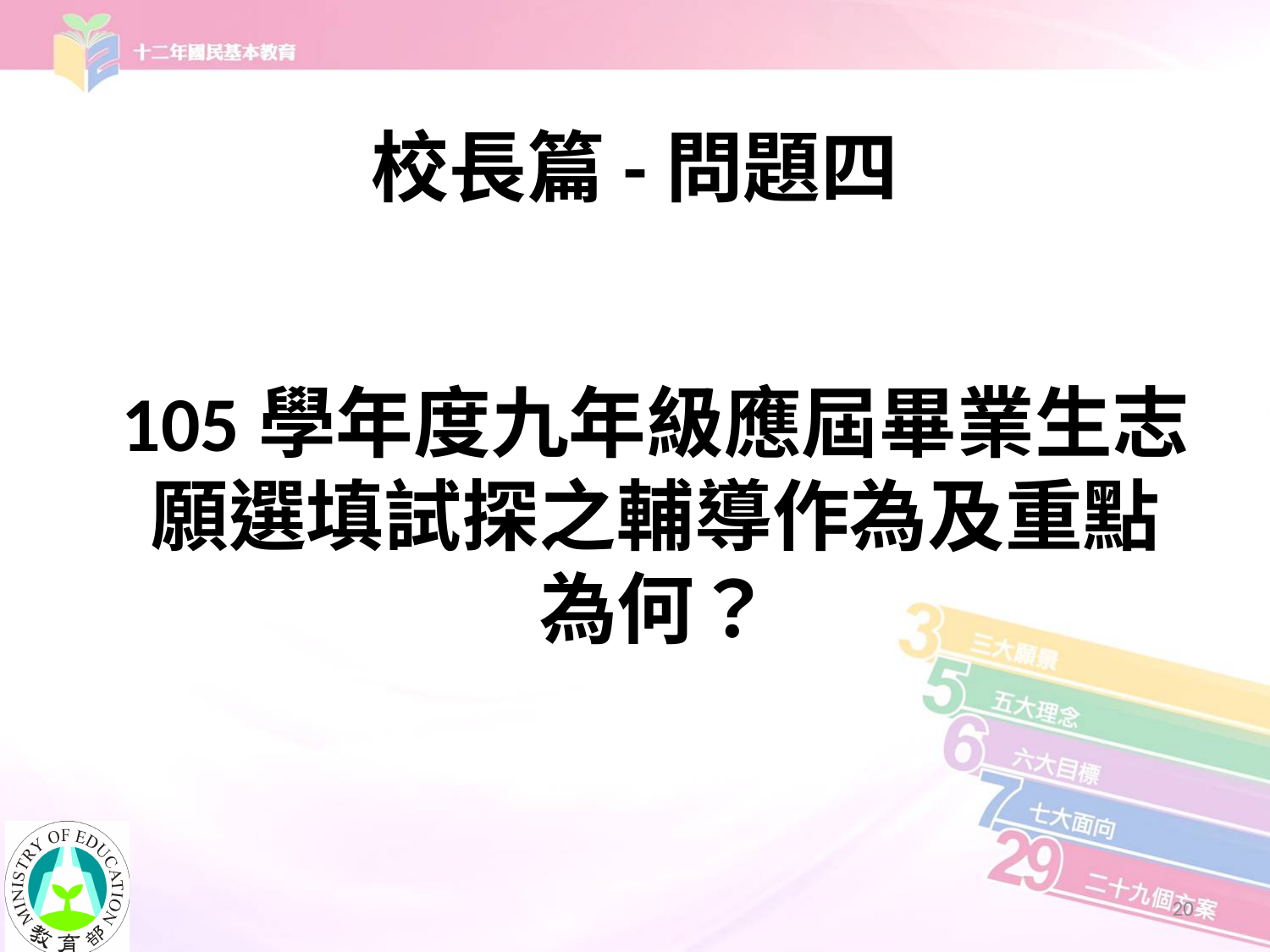

# 校長篇-問題四
	105學年度九年級應屆畢業生志願選填試探之輔導作為及重點為何？
20